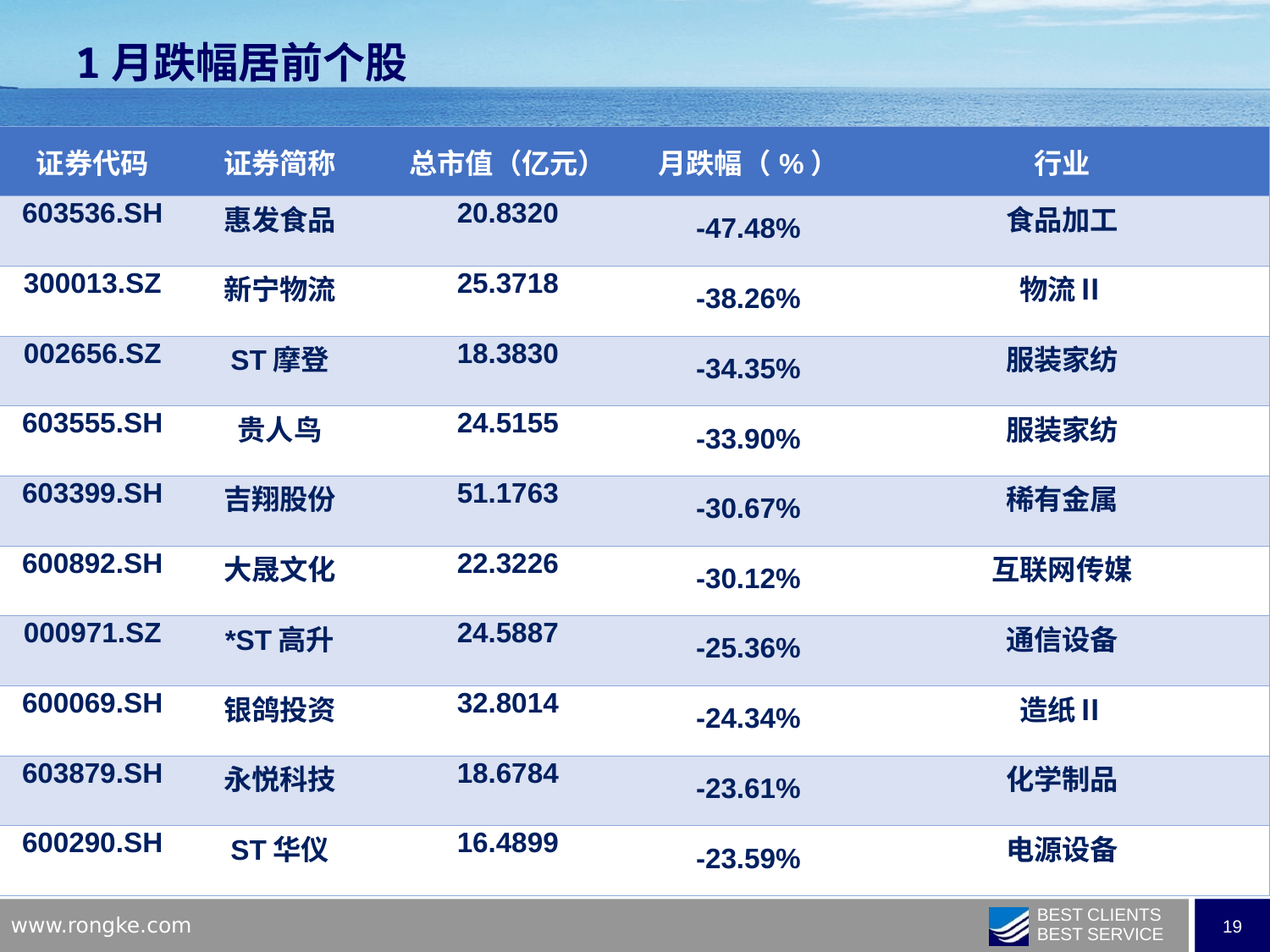

1月跌幅居前个股
| 证券代码 | 证券简称 | 总市值（亿元） | 月跌幅（%） | 行业 |
| --- | --- | --- | --- | --- |
| 603536.SH | 惠发食品 | 20.8320 | -47.48% | 食品加工 |
| 300013.SZ | 新宁物流 | 25.3718 | -38.26% | 物流Ⅱ |
| 002656.SZ | ST摩登 | 18.3830 | -34.35% | 服装家纺 |
| 603555.SH | 贵人鸟 | 24.5155 | -33.90% | 服装家纺 |
| 603399.SH | 吉翔股份 | 51.1763 | -30.67% | 稀有金属 |
| 600892.SH | 大晟文化 | 22.3226 | -30.12% | 互联网传媒 |
| 000971.SZ | \*ST高升 | 24.5887 | -25.36% | 通信设备 |
| 600069.SH | 银鸽投资 | 32.8014 | -24.34% | 造纸Ⅱ |
| 603879.SH | 永悦科技 | 18.6784 | -23.61% | 化学制品 |
| 600290.SH | ST华仪 | 16.4899 | -23.59% | 电源设备 |